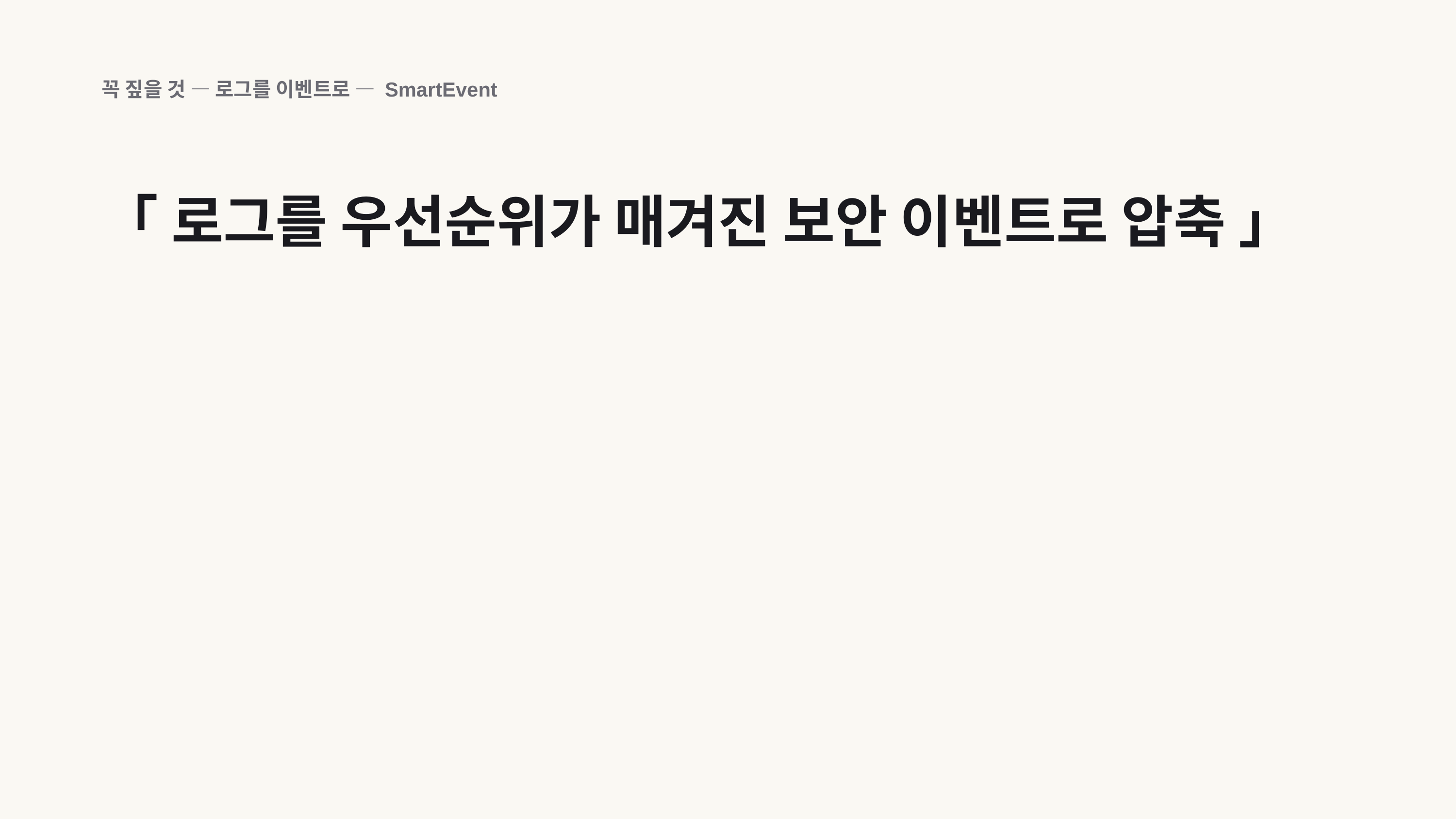

꼭 짚을 것 — 로그를 이벤트로 — SmartEvent
「 로그를 우선순위가 매겨진 보안 이벤트로 압축 」